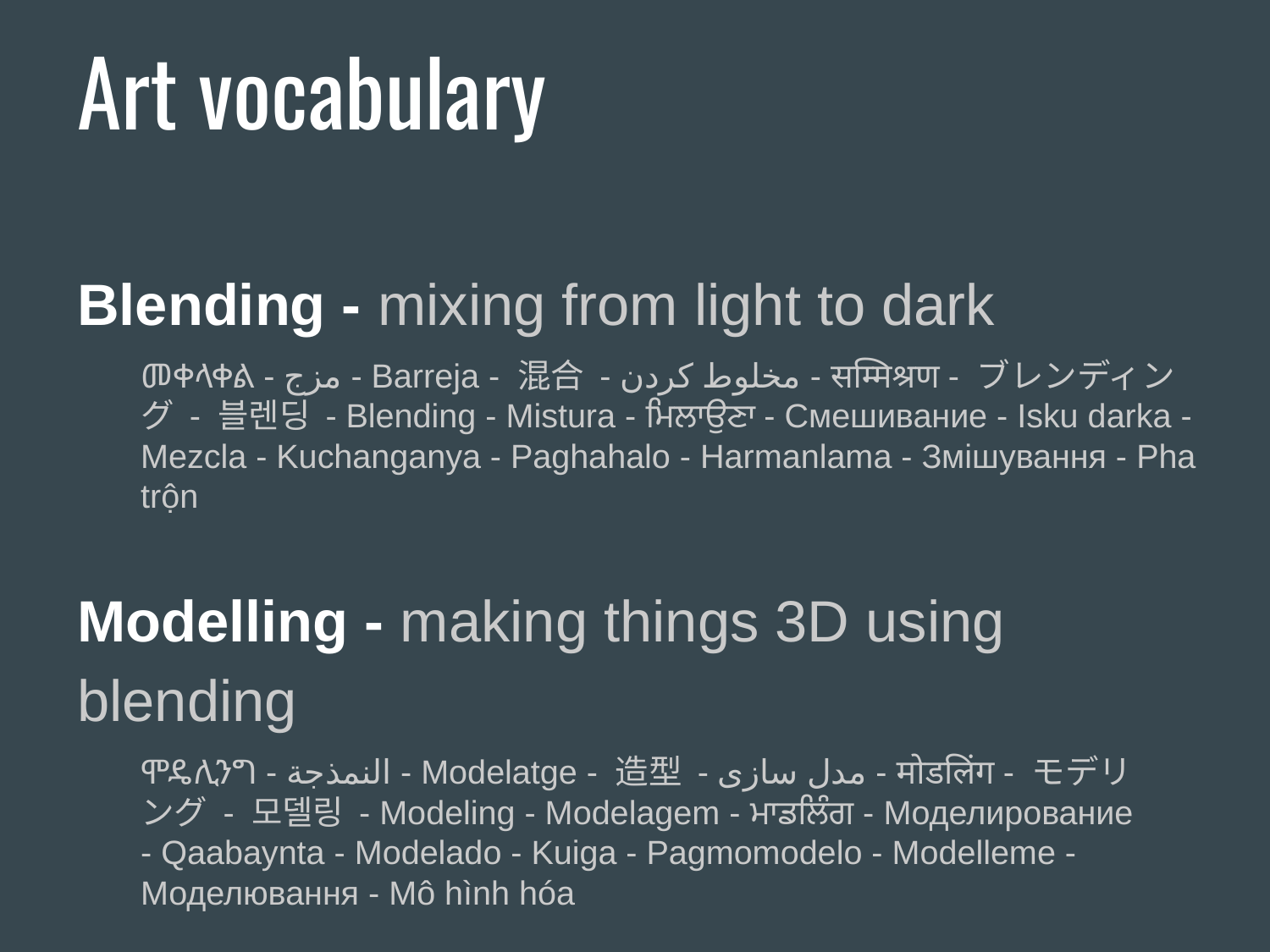

Art vocabulary

Blending - mixing from light to dark
መቀላቀል - مزج - Barreja - 混合 - مخلوط کردن - सम्मिश्रण - ブレンディング - 블렌딩 - Blending - Mistura - ਮਿਲਾਉਣਾ - Смешивание - Isku darka - Mezcla - Kuchanganya - Paghahalo - Harmanlama - Змішування - Pha trộn

Modelling - making things 3D using blending
ሞዴሊንግ - النمذجة - Modelatge - 造型 - مدل سازی - मोडलिंग - モデリング - 모델링 - Modeling - Modelagem - ਮਾਡਲਿੰਗ - Моделирование - Qaabaynta - Modelado - Kuiga - Pagmomodelo - Modelleme - Моделювання - Mô hình hóa